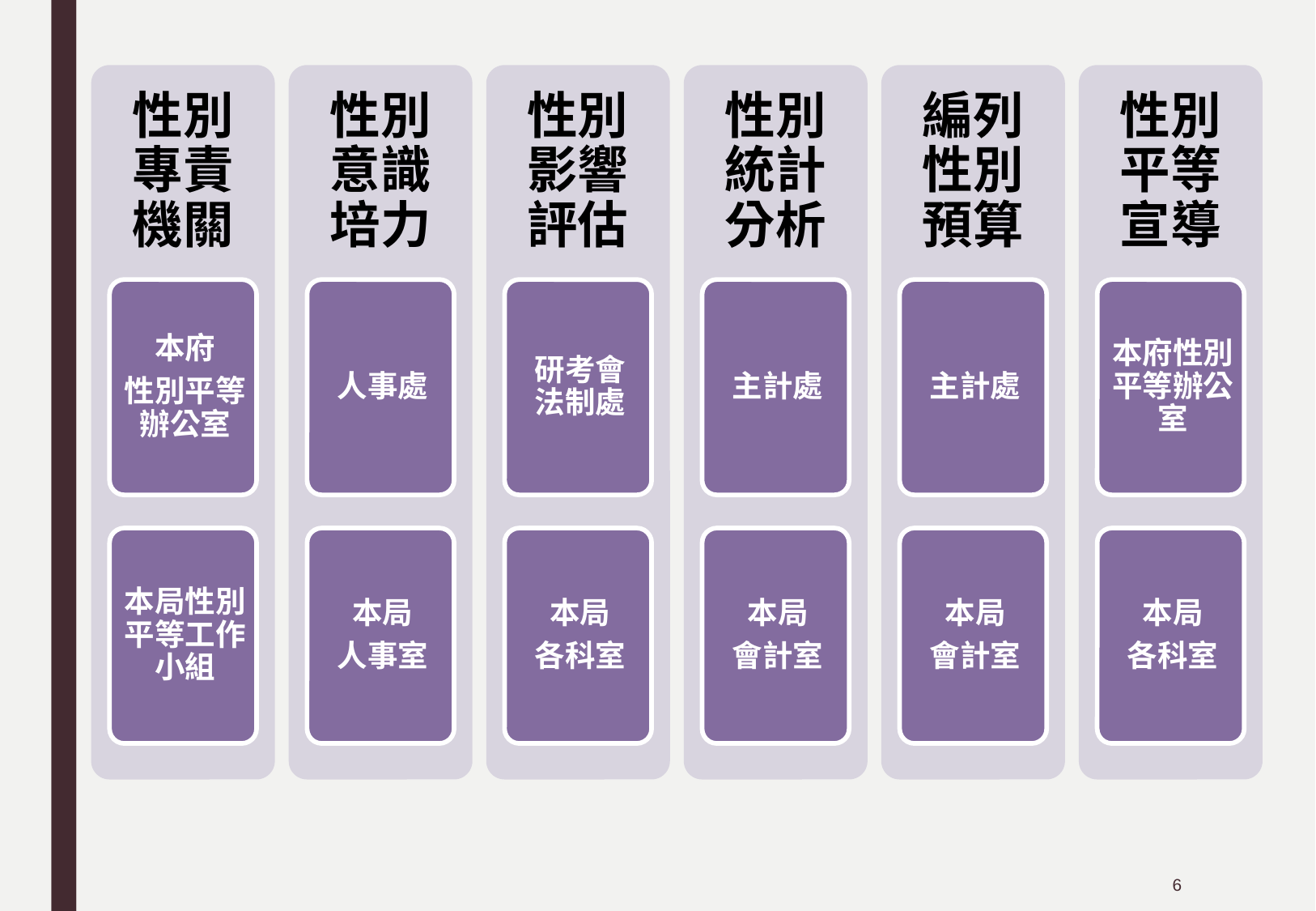

性別專責機關
本府
性別平等辦公室
本局性別平等工作小組
性別意識培力
人事處
本局
人事室
性別影響評估
研考會
法制處
本局
各科室
性別統計分析
主計處
本局
會計室
編列性別預算
主計處
本局
會計室
性別平等宣導
本府性別平等辦公室
本局
各科室
6